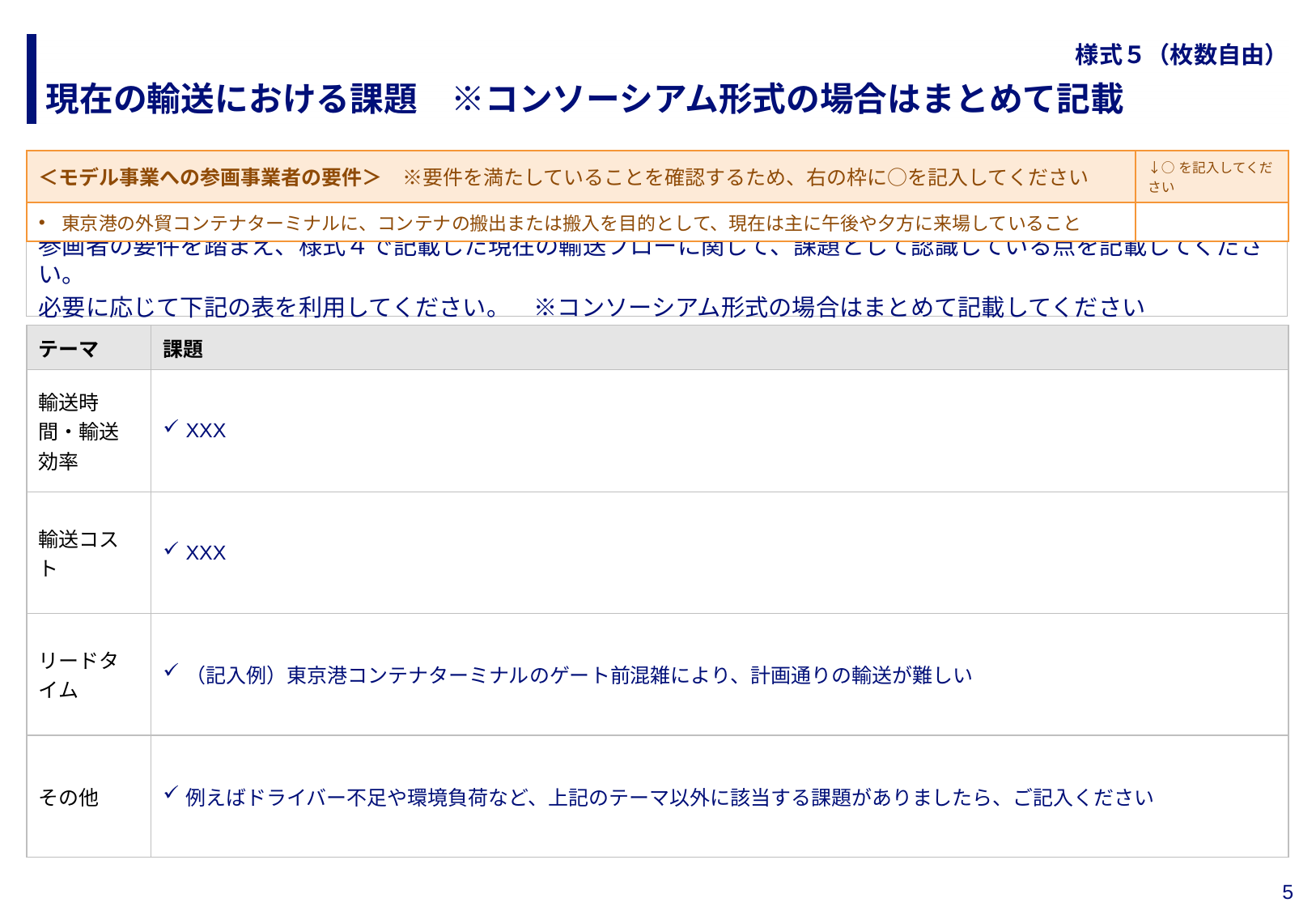

# 様式５（枚数自由）
現在の輸送における課題　※コンソーシアム形式の場合はまとめて記載
| ＜モデル事業への参画事業者の要件＞　※要件を満たしていることを確認するため、右の枠に○を記入してください | ↓○を記入してください |
| --- | --- |
| 東京港の外貿コンテナターミナルに、コンテナの搬出または搬入を目的として、現在は主に午後や夕方に来場していること |  |
参画者の要件を踏まえ、様式４で記載した現在の輸送フローに関して、課題として認識している点を記載してください。
必要に応じて下記の表を利用してください。　※コンソーシアム形式の場合はまとめて記載してください
| テーマ | 課題 |
| --- | --- |
| 輸送時間・輸送効率 | XXX |
| 輸送コスト | XXX |
| リードタイム | （記入例）東京港コンテナターミナルのゲート前混雑により、計画通りの輸送が難しい |
| その他 | 例えばドライバー不足や環境負荷など、上記のテーマ以外に該当する課題がありましたら、ご記入ください |